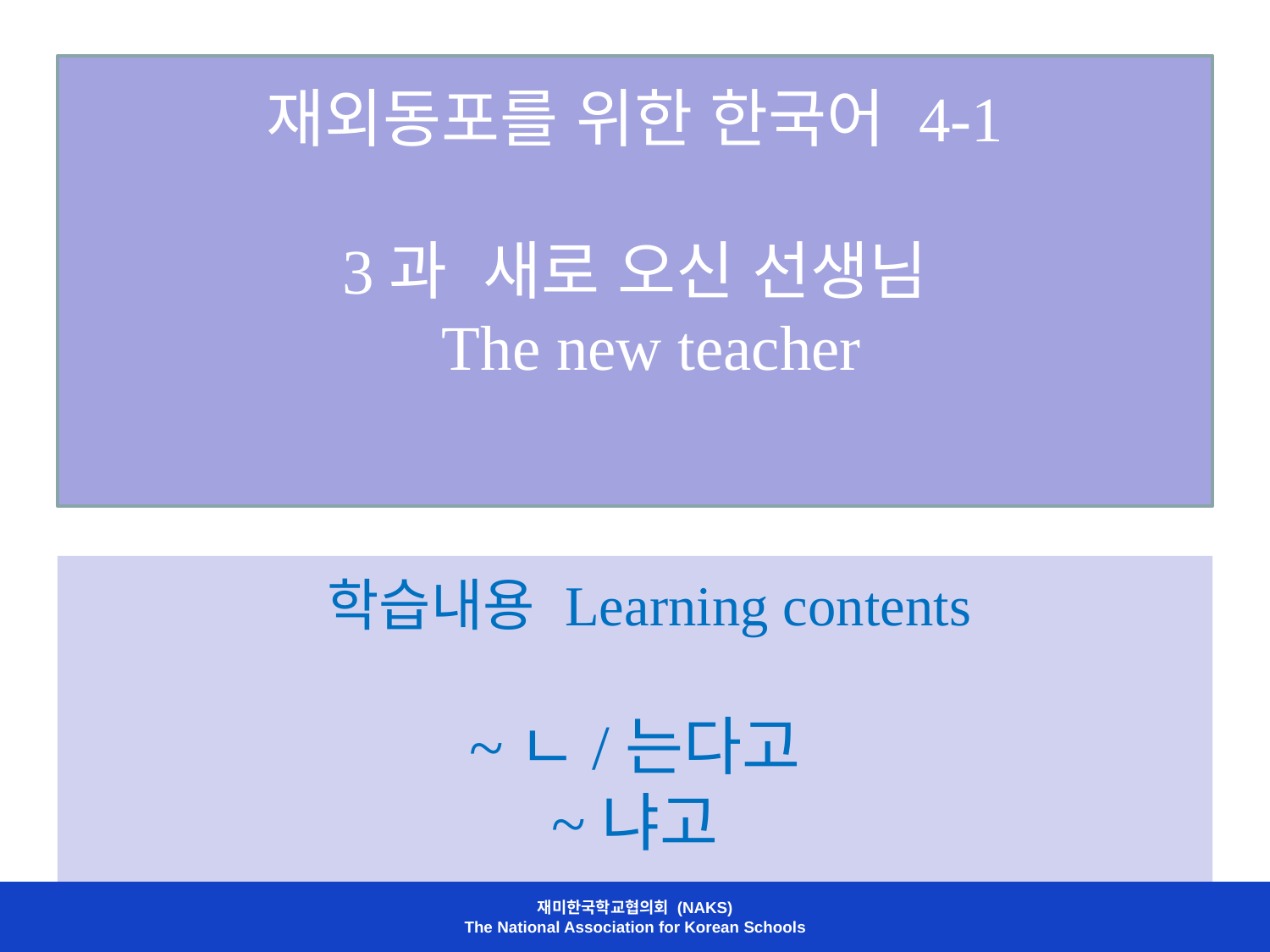

# 재외동포를 위한 한국어 4-1 3과  새로 오신 선생님 The new teacher
 학습내용 Learning contents

~ㄴ/는다고
~냐고

재미한국학교협의회 (NAKS)
The National Association for Korean Schools